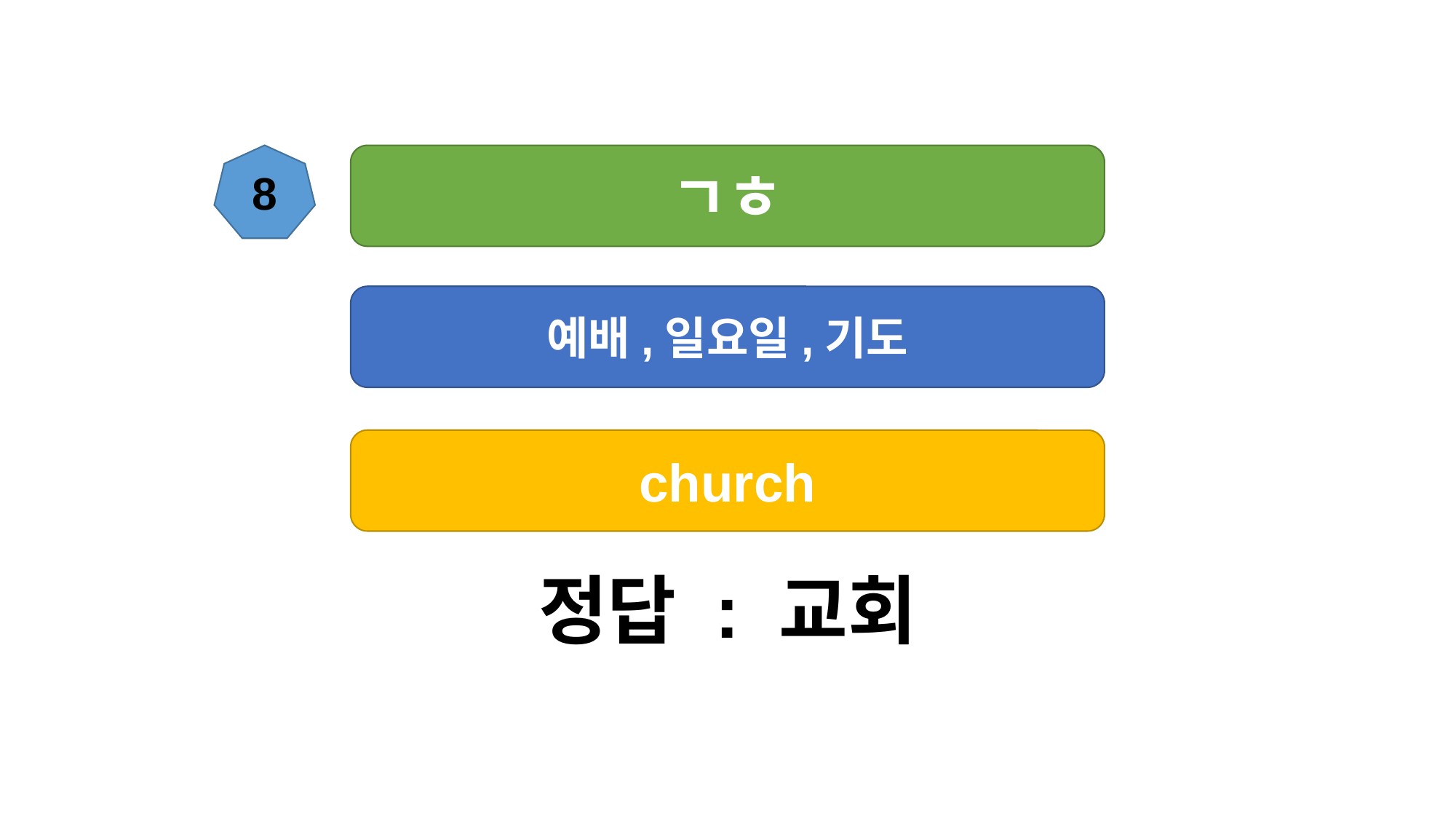

8
ㄱㅎ
예배,일요일,기도
church
정답 : 교회